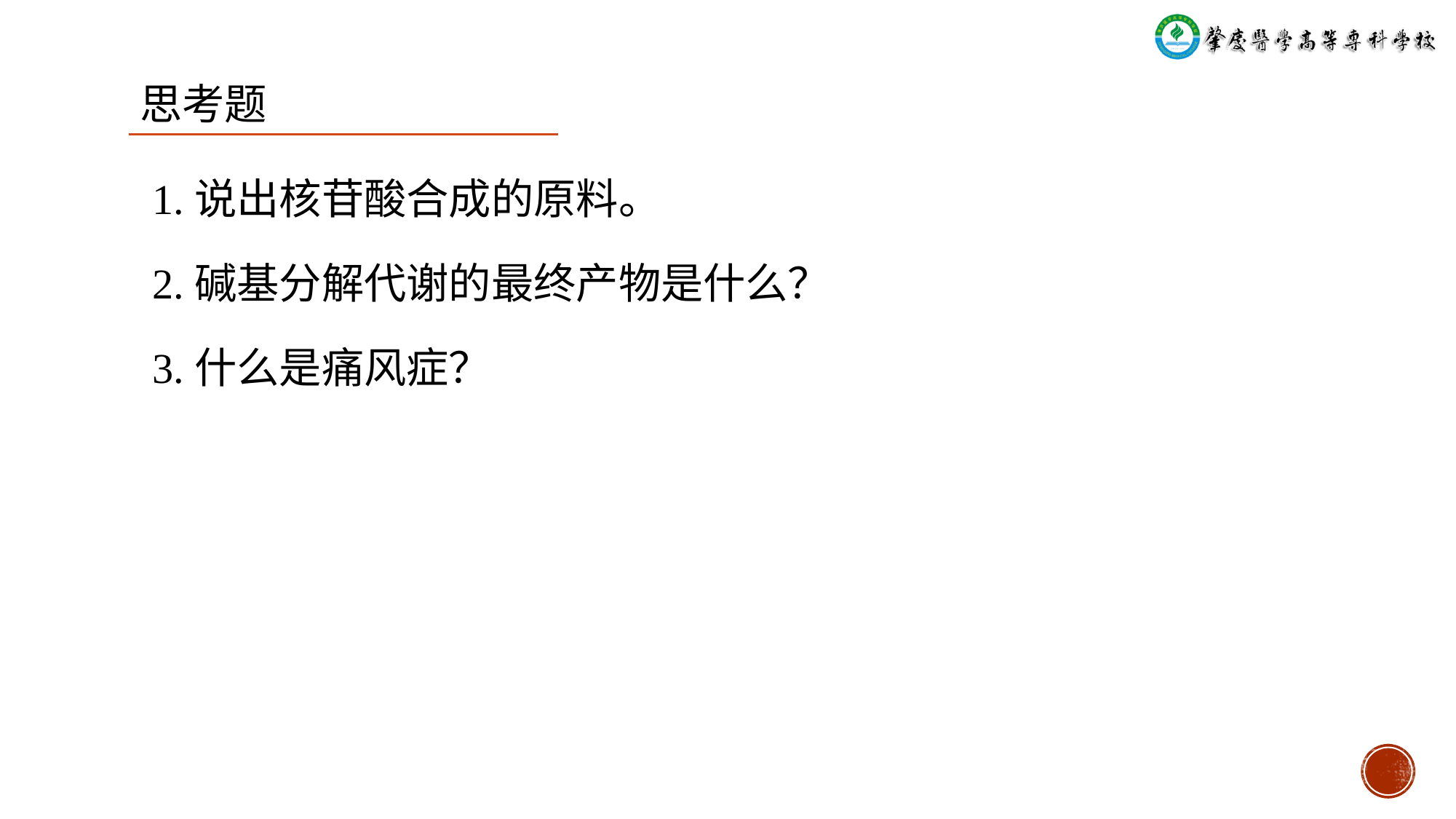

思考题
1.说出核苷酸合成的原料。
2.碱基分解代谢的最终产物是什么？
3.什么是痛风症？